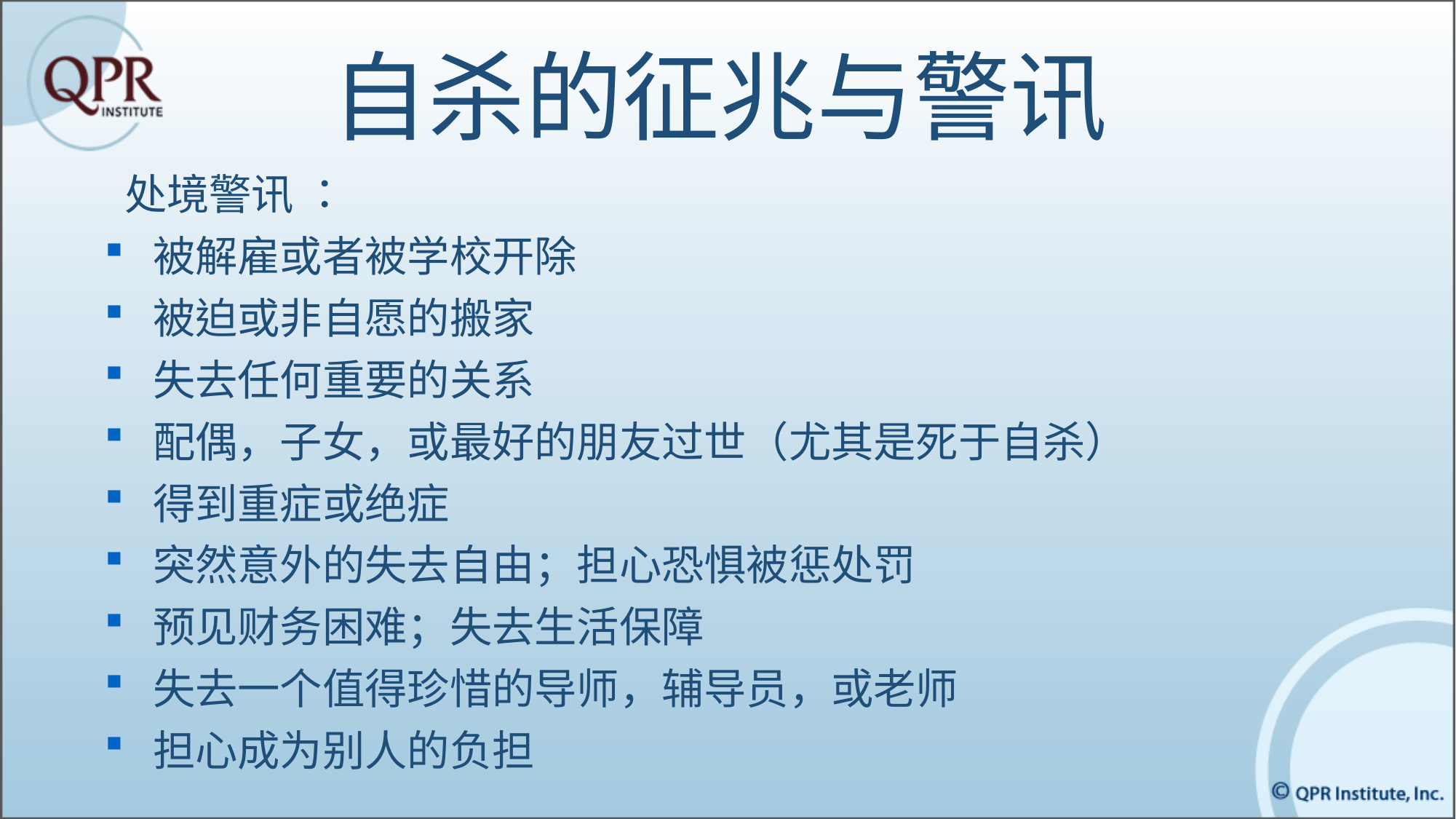

# 自杀的征兆与警讯
 处境警讯 ：
被解雇或者被学校开除
被迫或非自愿的搬家
失去任何重要的关系
配偶，子女，或最好的朋友过世（尤其是死于自杀）
得到重症或绝症
突然意外的失去自由；担心恐惧被惩处罚
预见财务困难；失去生活保障
失去一个值得珍惜的导师，辅导员，或老师
担心成为别人的负担